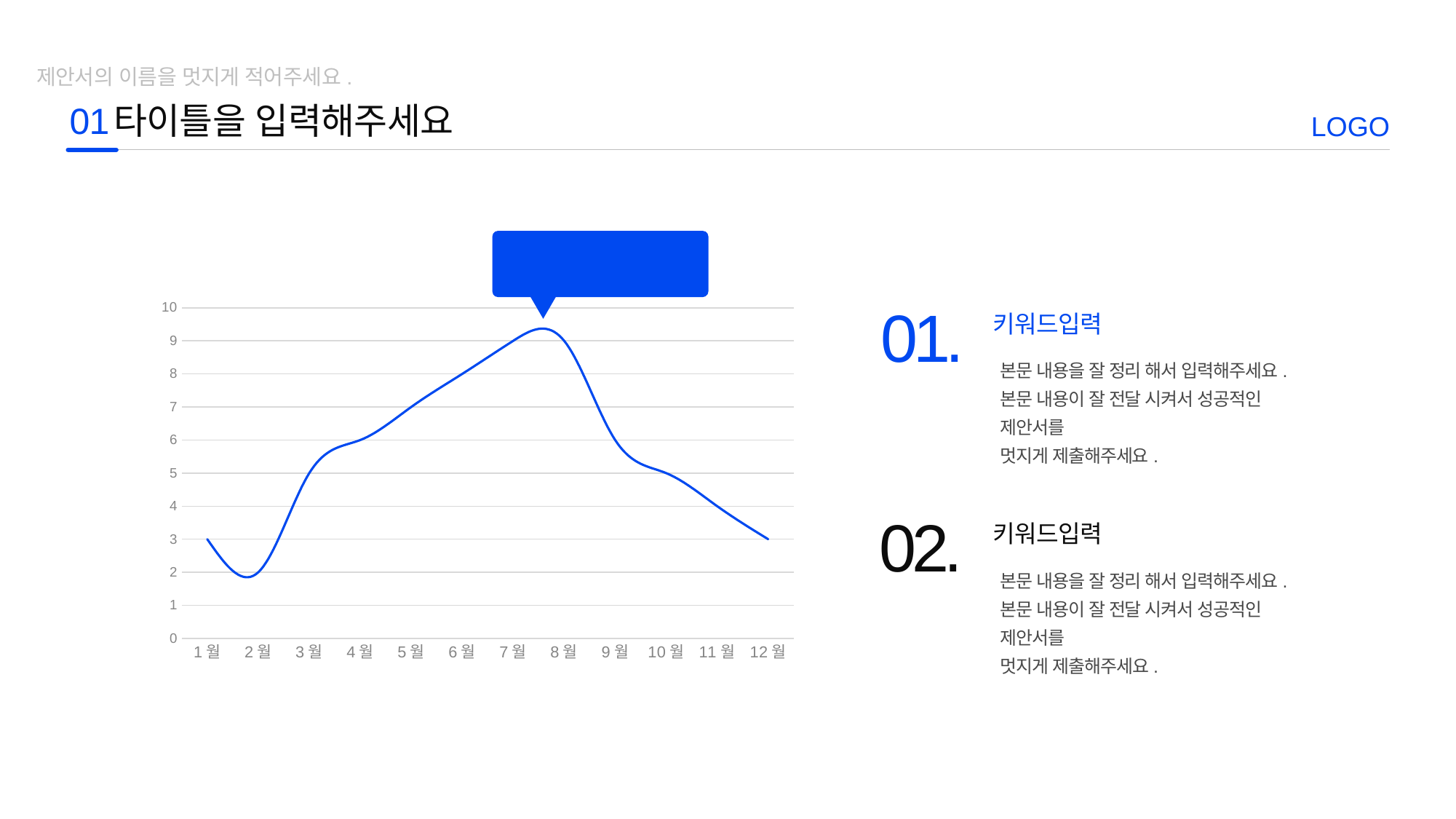

제안서의 이름을 멋지게 적어주세요.
01
타이틀을 입력해주세요
LOGO

키워드 입력

### Chart

| Category | 항목1 |
|---|---|
| 1월 | 3.0 |
| 2월 | 2.0 |
| 3월 | 5.0 |
| 4월 | 6.0 |
| 5월 | 7.0 |
| 6월 | 8.0 |
| 7월 | 9.0 |
| 8월 | 9.0 |
| 9월 | 6.0 |
| 10월 | 5.0 |
| 11월 | 4.0 |
| 12월 | 3.0 |
01.
키워드입력
본문 내용을 잘 정리 해서 입력해주세요.
본문 내용이 잘 전달 시켜서 성공적인 제안서를
멋지게 제출해주세요.
02.
키워드입력
본문 내용을 잘 정리 해서 입력해주세요.
본문 내용이 잘 전달 시켜서 성공적인 제안서를
멋지게 제출해주세요.